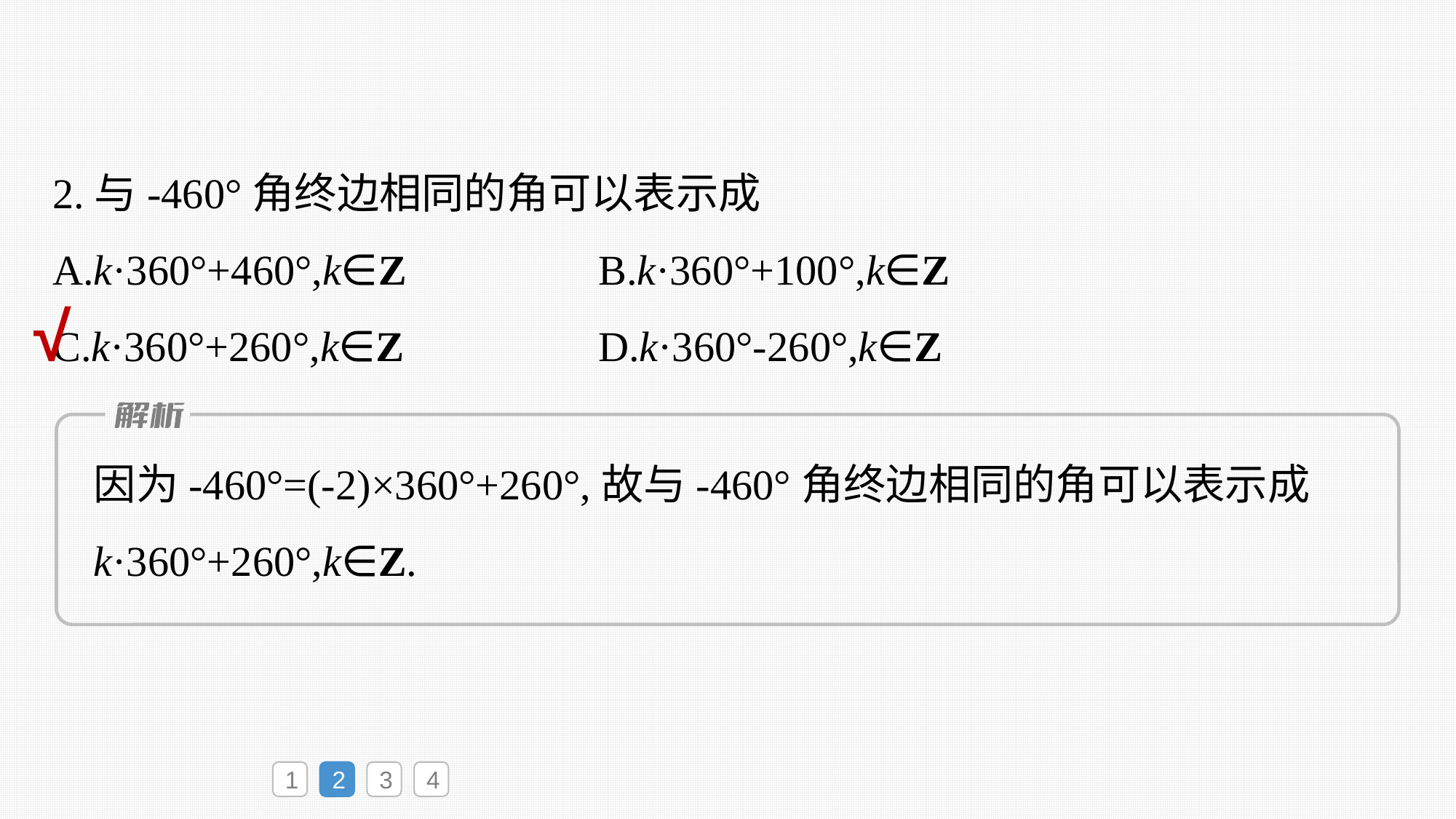

2.与-460°角终边相同的角可以表示成
A.k·360°+460°,k∈Z		B.k·360°+100°,k∈Z
C.k·360°+260°,k∈Z		D.k·360°-260°,k∈Z
√

因为-460°=(-2)×360°+260°,故与-460°角终边相同的角可以表示成k·360°+260°,k∈Z.
1
2
3
4